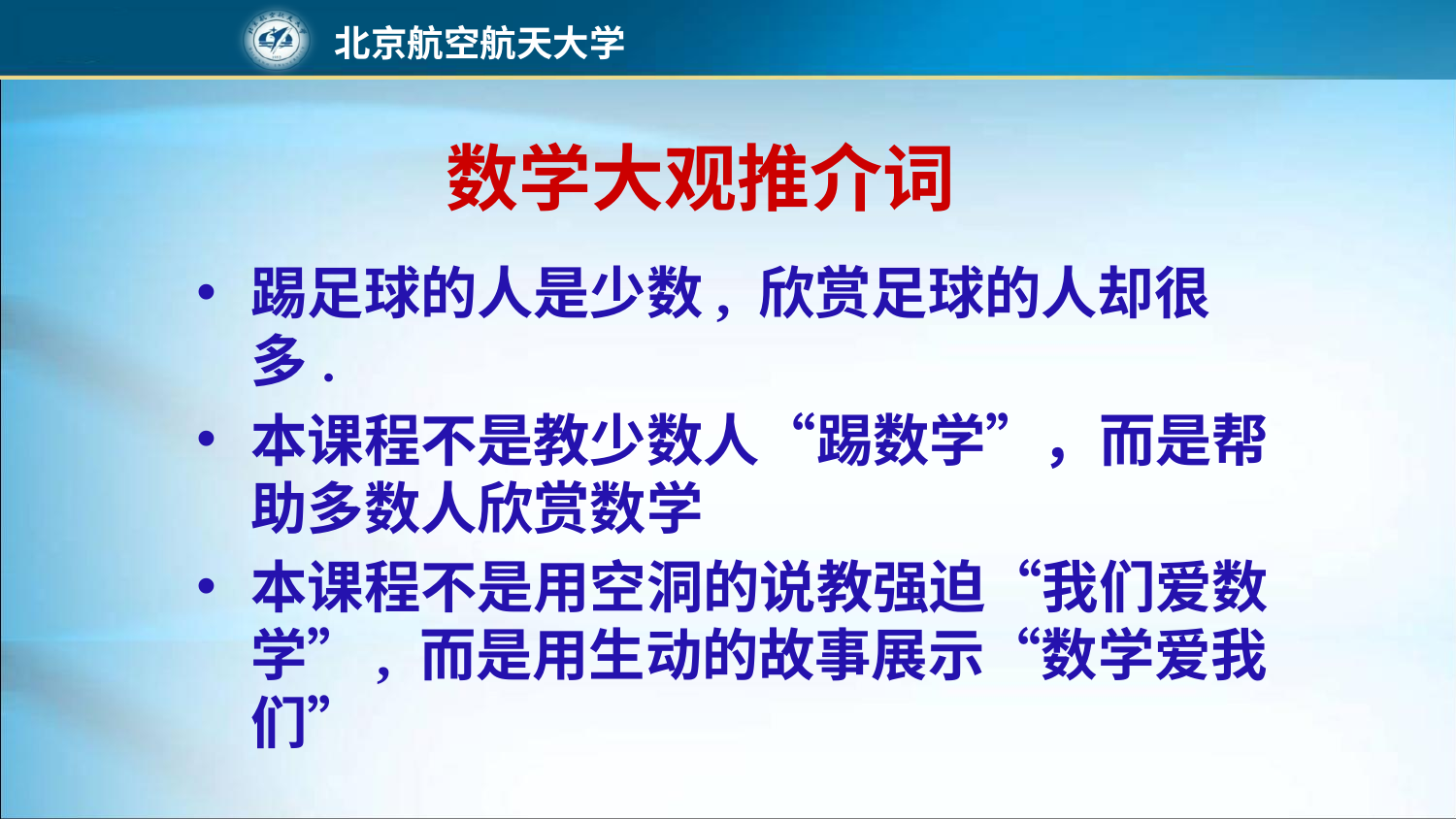

#
 数学大观推介词
踢足球的人是少数, 欣赏足球的人却很多.
本课程不是教少数人“踢数学”，而是帮助多数人欣赏数学
本课程不是用空洞的说教强迫“我们爱数学”, 而是用生动的故事展示“数学爱我们”